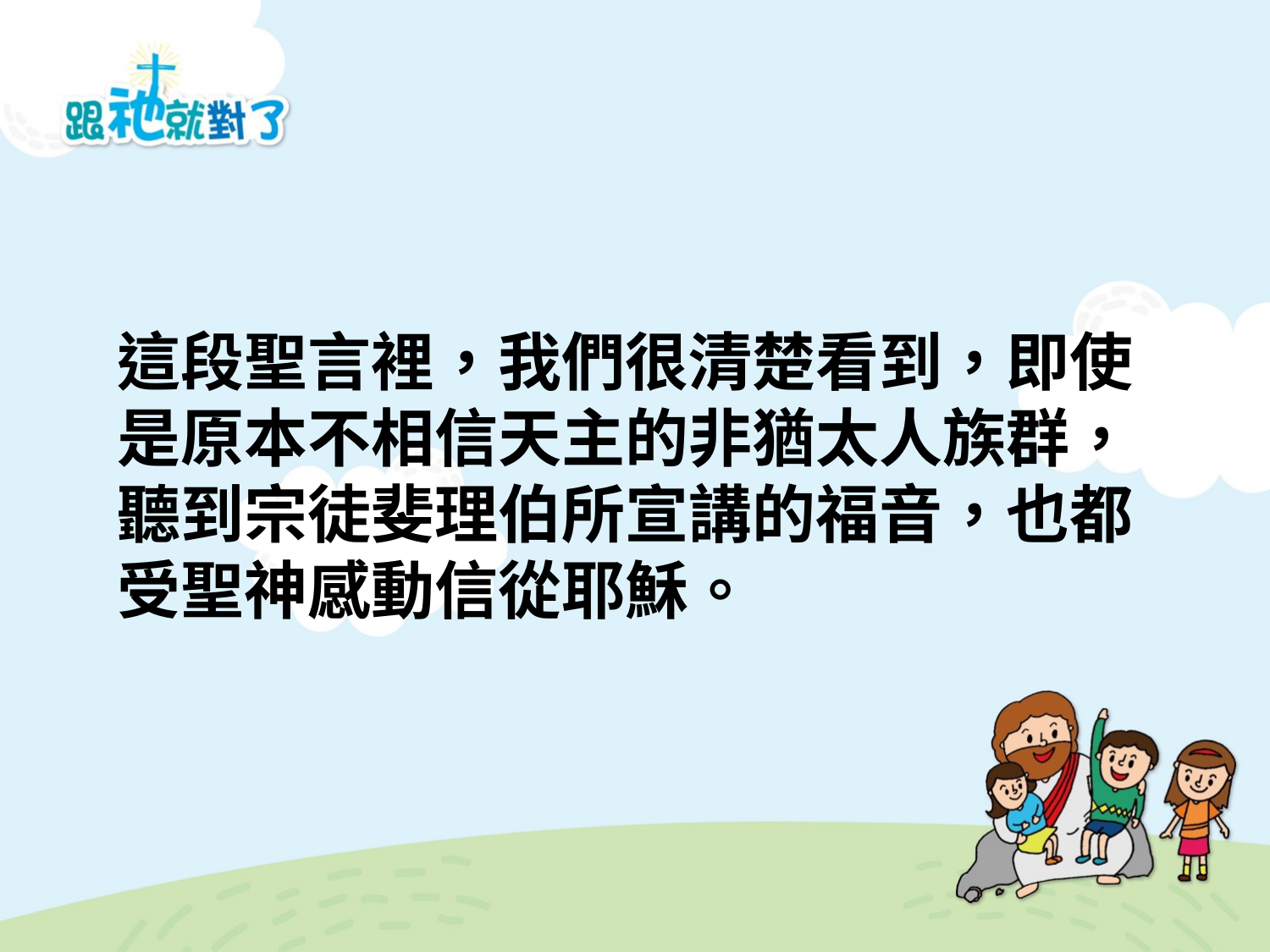

這段聖言裡，我們很清楚看到，即使是原本不相信天主的非猶太人族群，聽到宗徒斐理伯所宣講的福音，也都受聖神感動信從耶穌。